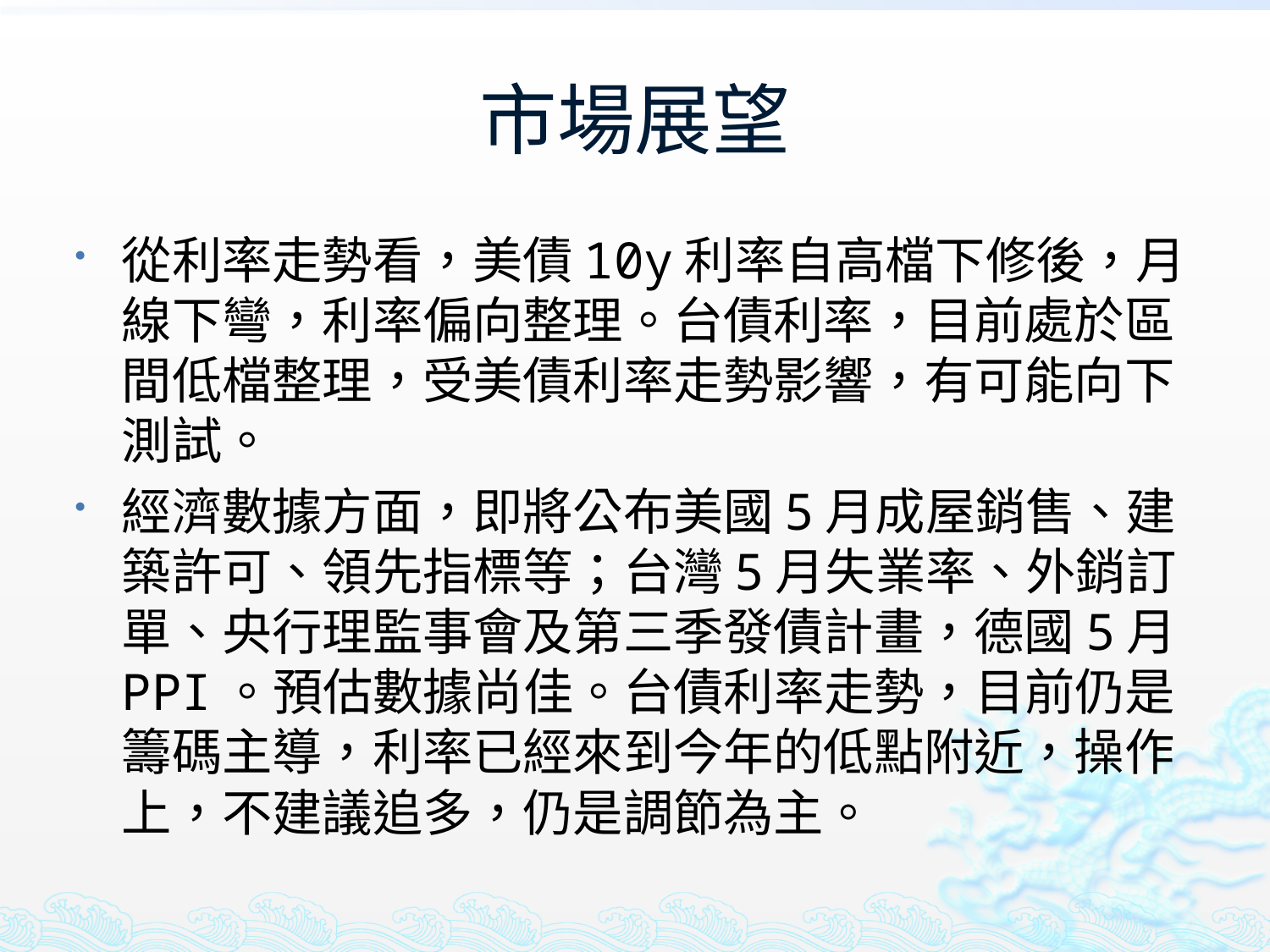

# 市場展望
從利率走勢看，美債10y利率自高檔下修後，月線下彎，利率偏向整理。台債利率，目前處於區間低檔整理，受美債利率走勢影響，有可能向下測試。
經濟數據方面，即將公布美國5月成屋銷售、建築許可、領先指標等；台灣5月失業率、外銷訂單、央行理監事會及第三季發債計畫，德國5月PPI。預估數據尚佳。台債利率走勢，目前仍是籌碼主導，利率已經來到今年的低點附近，操作上，不建議追多，仍是調節為主。